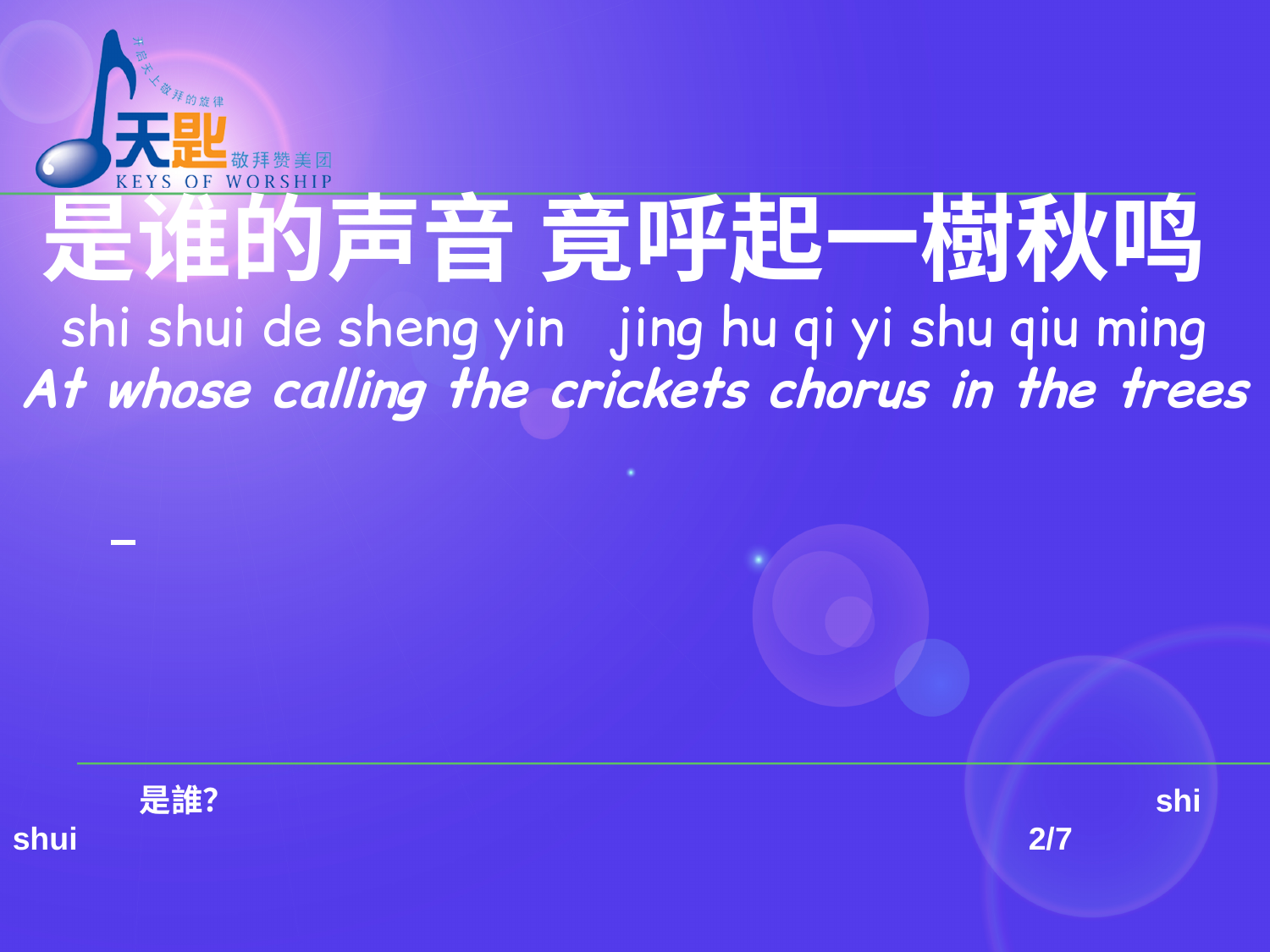

是谁的声音 竟呼起一樹秋鸣shi shui de sheng yin   jing hu qi yi shu qiu ming
At whose calling the crickets chorus in the trees

	是誰？		                                                                                               	shi shui								2/7